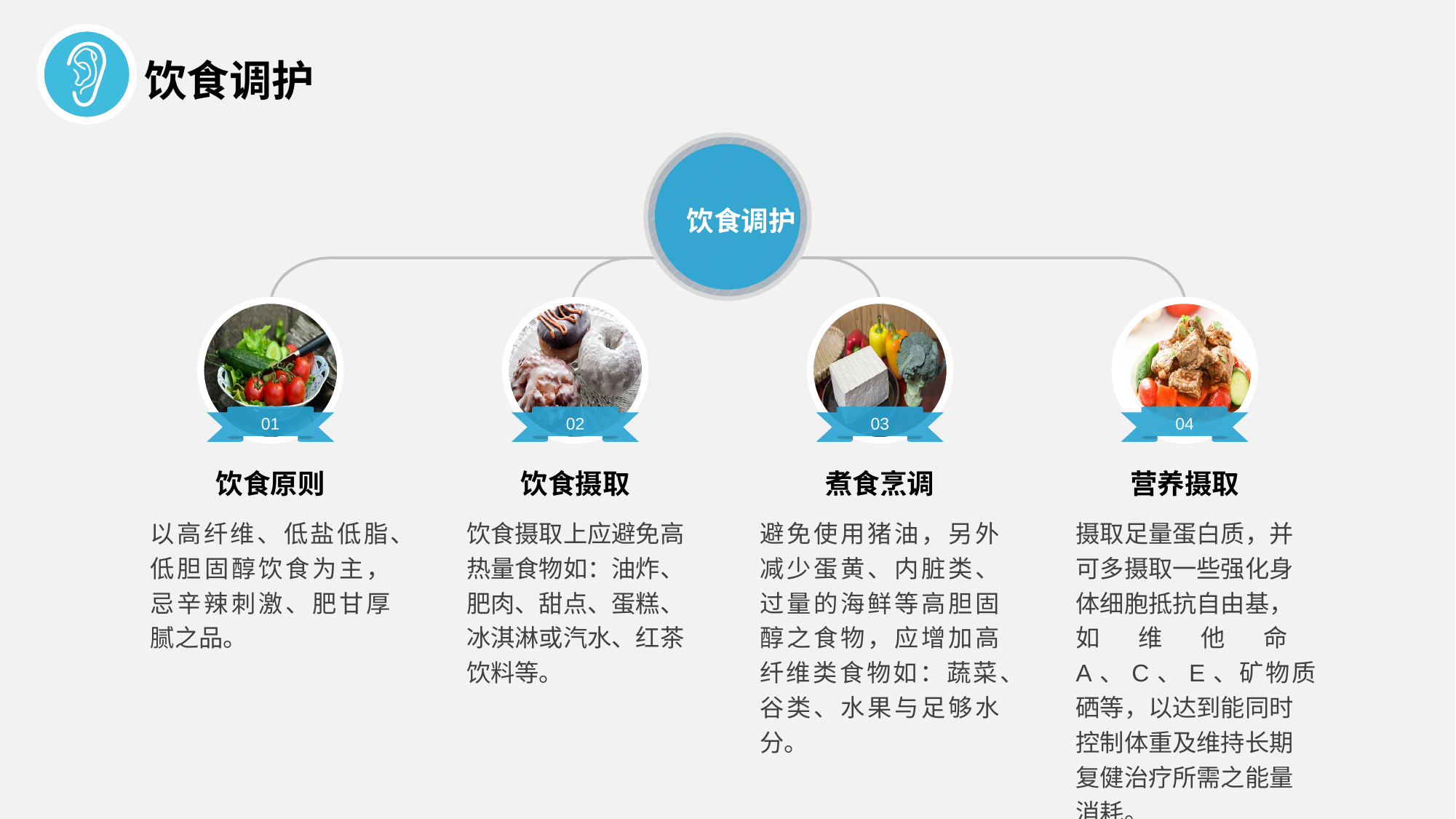

饮食调护

饮食调护

01

02

03

04
饮食原则
饮食摄取
煮食烹调
营养摄取
饮食摄取上应避免高热量食物如：油炸、肥肉、甜点、蛋糕、冰淇淋或汽水、红茶饮料等。
避免使用猪油，另外减少蛋黄、内脏类、过量的海鲜等高胆固醇之食物，应增加高纤维类食物如：蔬菜、谷类、水果与足够水分。
摄取足量蛋白质，并可多摄取一些强化身体细胞抵抗自由基，如维他命A、C、E、矿物质硒等，以达到能同时控制体重及维持长期复健治疗所需之能量消耗。
以高纤维、低盐低脂、低胆固醇饮食为主，忌辛辣刺激、肥甘厚腻之品。